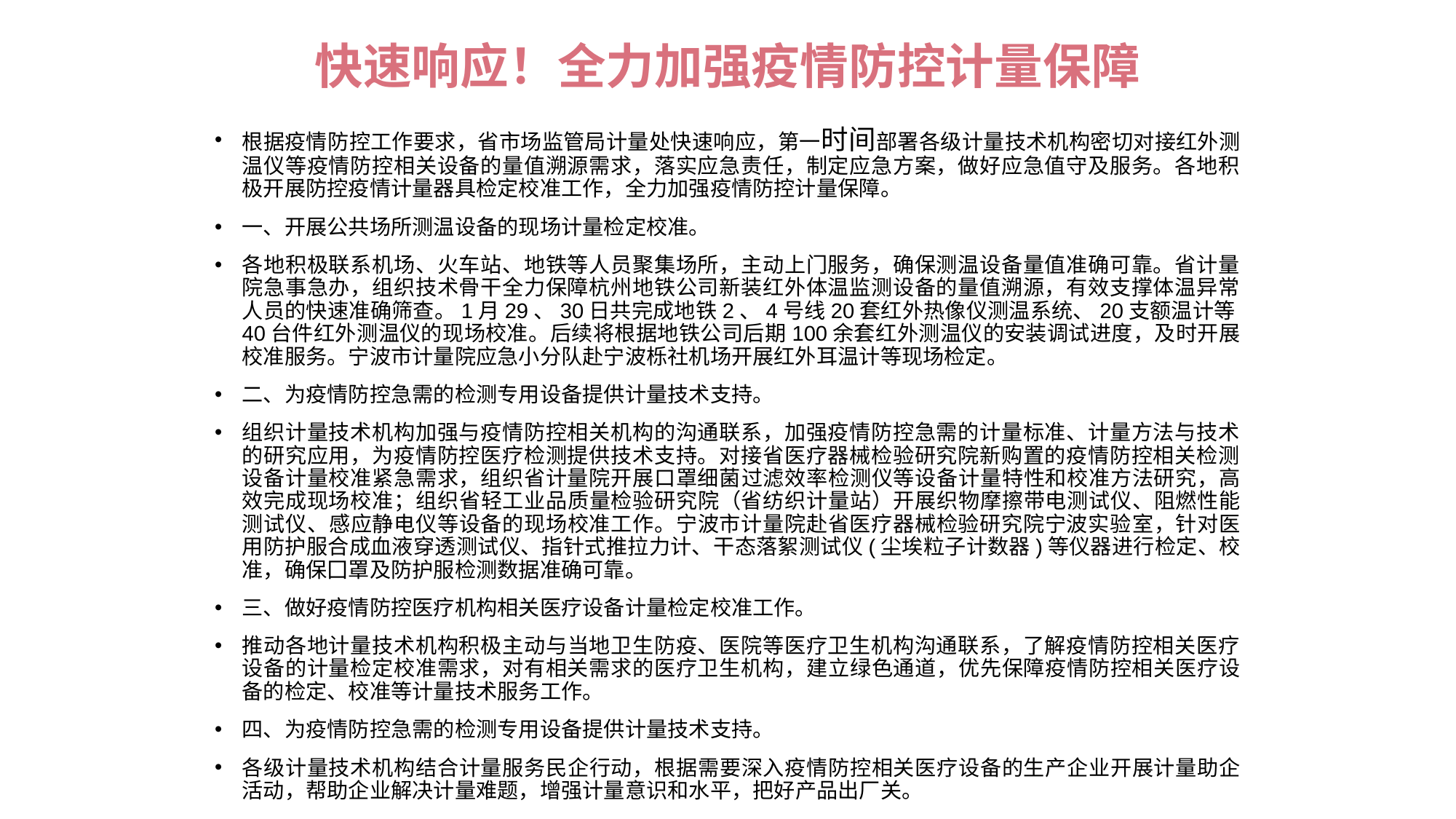

# 快速响应！全力加强疫情防控计量保障
根据疫情防控工作要求，省市场监管局计量处快速响应，第一时间部署各级计量技术机构密切对接红外测温仪等疫情防控相关设备的量值溯源需求，落实应急责任，制定应急方案，做好应急值守及服务。各地积极开展防控疫情计量器具检定校准工作，全力加强疫情防控计量保障。
一、开展公共场所测温设备的现场计量检定校准。
各地积极联系机场、火车站、地铁等人员聚集场所，主动上门服务，确保测温设备量值准确可靠。省计量院急事急办，组织技术骨干全力保障杭州地铁公司新装红外体温监测设备的量值溯源，有效支撑体温异常人员的快速准确筛查。1月29、30日共完成地铁2、4号线20套红外热像仪测温系统、20支额温计等40台件红外测温仪的现场校准。后续将根据地铁公司后期100余套红外测温仪的安装调试进度，及时开展校准服务。宁波市计量院应急小分队赴宁波栎社机场开展红外耳温计等现场检定。
二、为疫情防控急需的检测专用设备提供计量技术支持。
组织计量技术机构加强与疫情防控相关机构的沟通联系，加强疫情防控急需的计量标准、计量方法与技术的研究应用，为疫情防控医疗检测提供技术支持。对接省医疗器械检验研究院新购置的疫情防控相关检测设备计量校准紧急需求，组织省计量院开展口罩细菌过滤效率检测仪等设备计量特性和校准方法研究，高效完成现场校准；组织省轻工业品质量检验研究院（省纺织计量站）开展织物摩擦带电测试仪、阻燃性能测试仪、感应静电仪等设备的现场校准工作。宁波市计量院赴省医疗器械检验研究院宁波实验室，针对医用防护服合成血液穿透测试仪、指针式推拉力计、干态落絮测试仪(尘埃粒子计数器)等仪器进行检定、校准，确保囗罩及防护服检测数据准确可靠。
三、做好疫情防控医疗机构相关医疗设备计量检定校准工作。
推动各地计量技术机构积极主动与当地卫生防疫、医院等医疗卫生机构沟通联系，了解疫情防控相关医疗设备的计量检定校准需求，对有相关需求的医疗卫生机构，建立绿色通道，优先保障疫情防控相关医疗设备的检定、校准等计量技术服务工作。
四、为疫情防控急需的检测专用设备提供计量技术支持。
各级计量技术机构结合计量服务民企行动，根据需要深入疫情防控相关医疗设备的生产企业开展计量助企活动，帮助企业解决计量难题，增强计量意识和水平，把好产品出厂关。